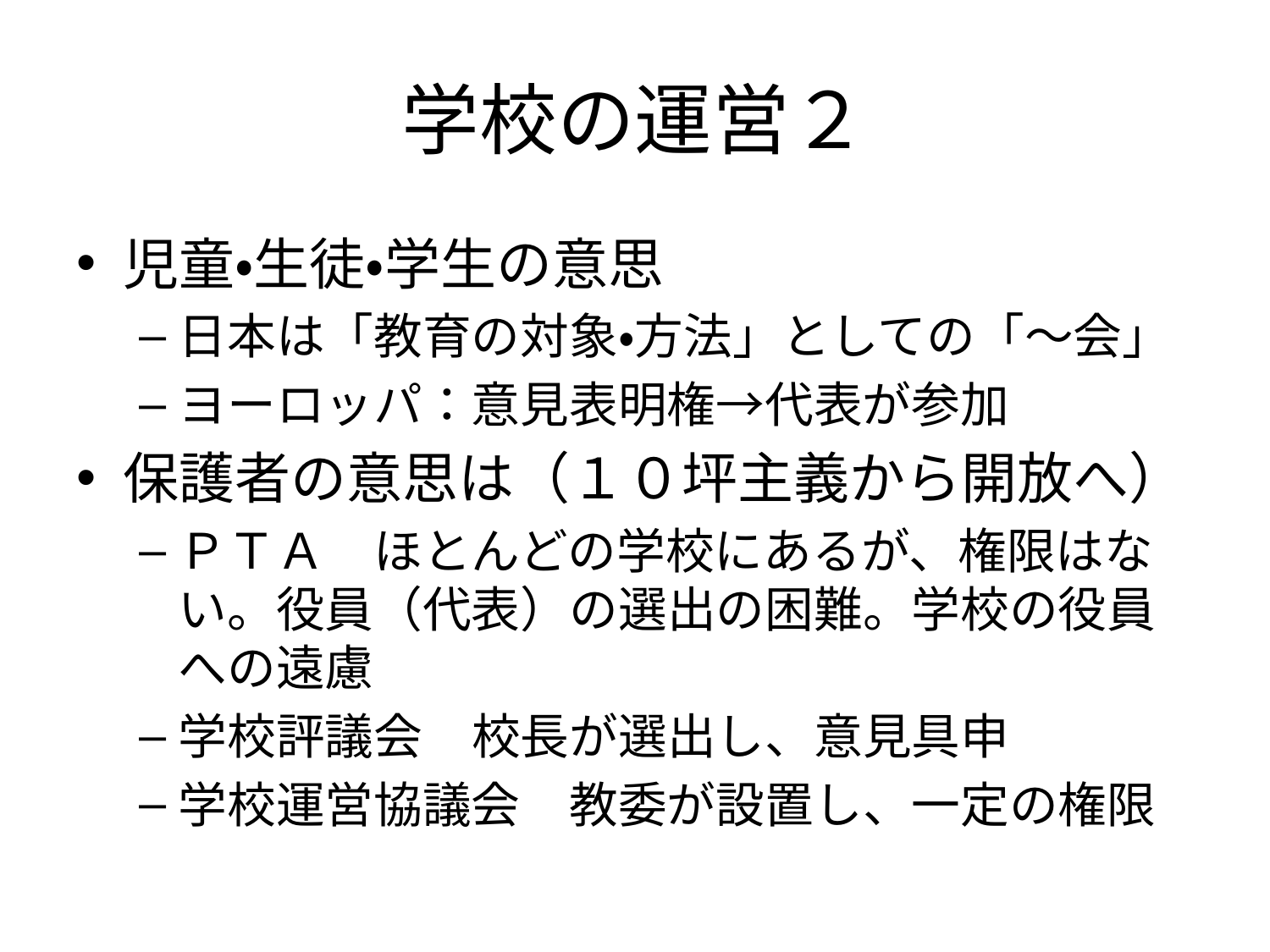

# 学校の運営２
児童・生徒・学生の意思
日本は「教育の対象・方法」としての「～会」
ヨーロッパ：意見表明権→代表が参加
保護者の意思は（１０坪主義から開放へ）
ＰＴＡ　ほとんどの学校にあるが、権限はない。役員（代表）の選出の困難。学校の役員への遠慮
学校評議会　校長が選出し、意見具申
学校運営協議会　教委が設置し、一定の権限